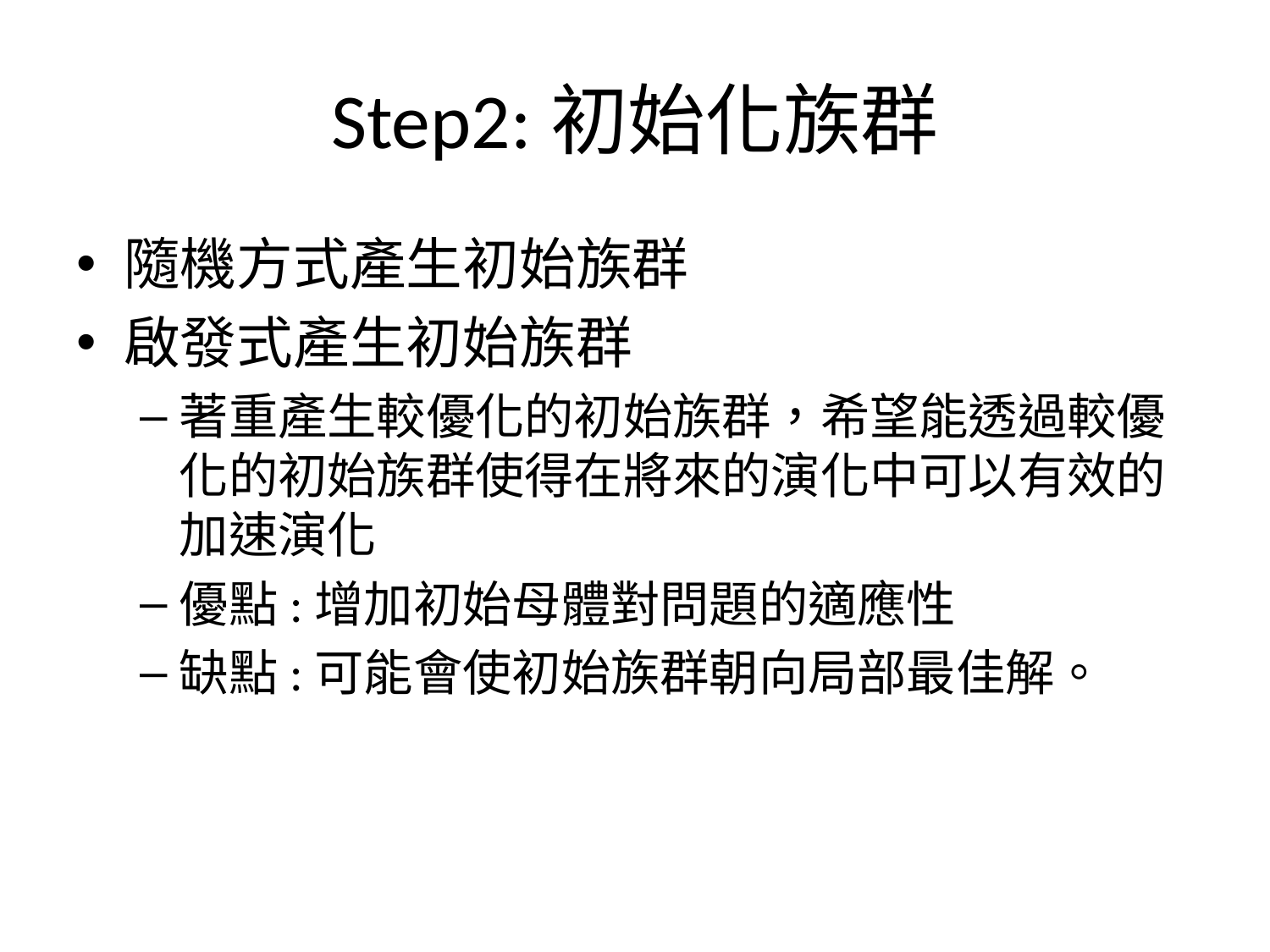

# Step2:初始化族群
隨機方式產生初始族群
啟發式產生初始族群
著重產生較優化的初始族群，希望能透過較優化的初始族群使得在將來的演化中可以有效的加速演化
優點:增加初始母體對問題的適應性
缺點:可能會使初始族群朝向局部最佳解。